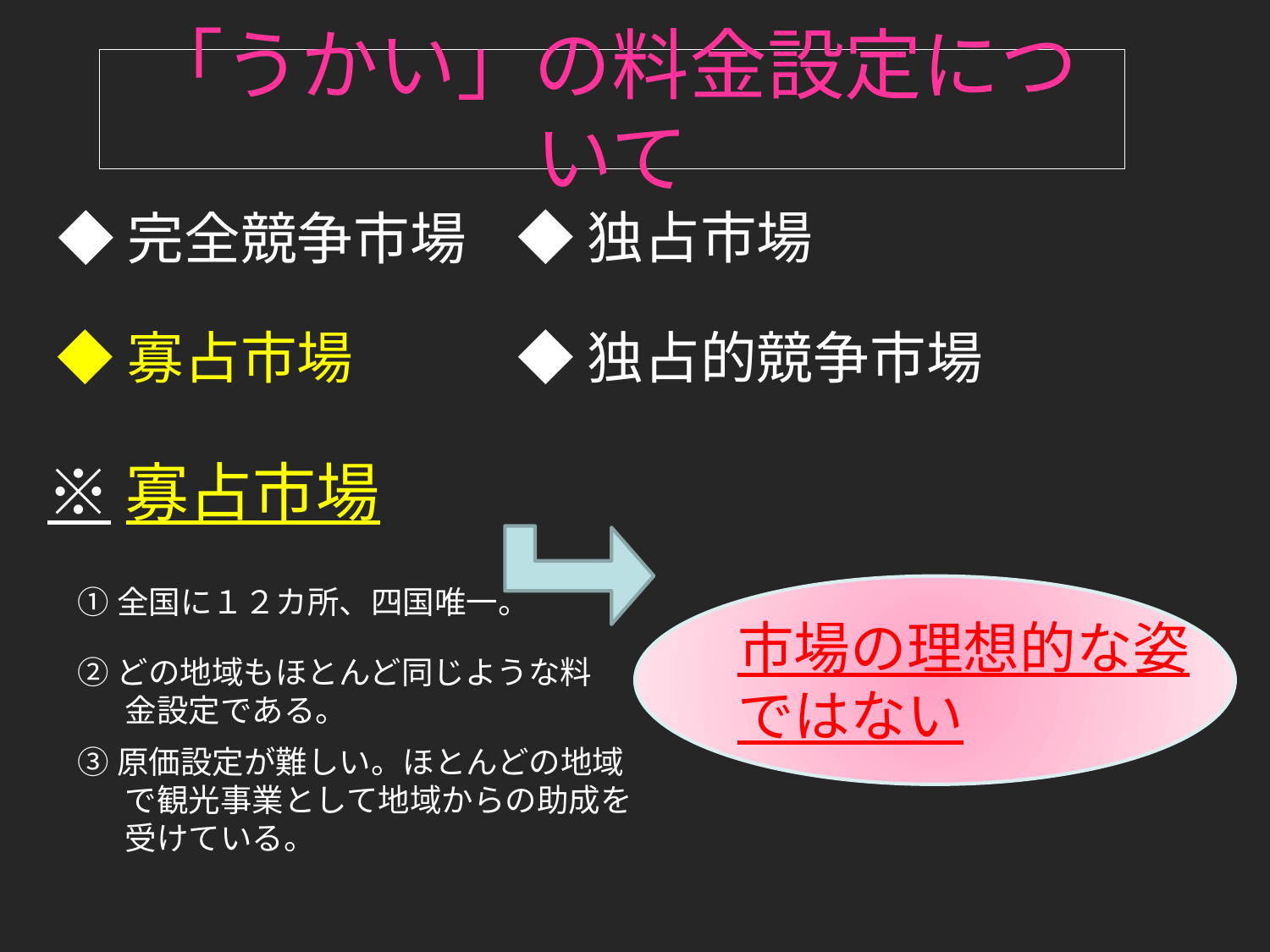

# 「うかい」の料金設定について
◆完全競争市場
◆独占市場
◆寡占市場
◆独占的競争市場
※寡占市場

①全国に１２カ所、四国唯一。

市場の理想的な姿ではない
②どの地域もほとんど同じような料金設定である。
③原価設定が難しい。ほとんどの地域で観光事業として地域からの助成を受けている。